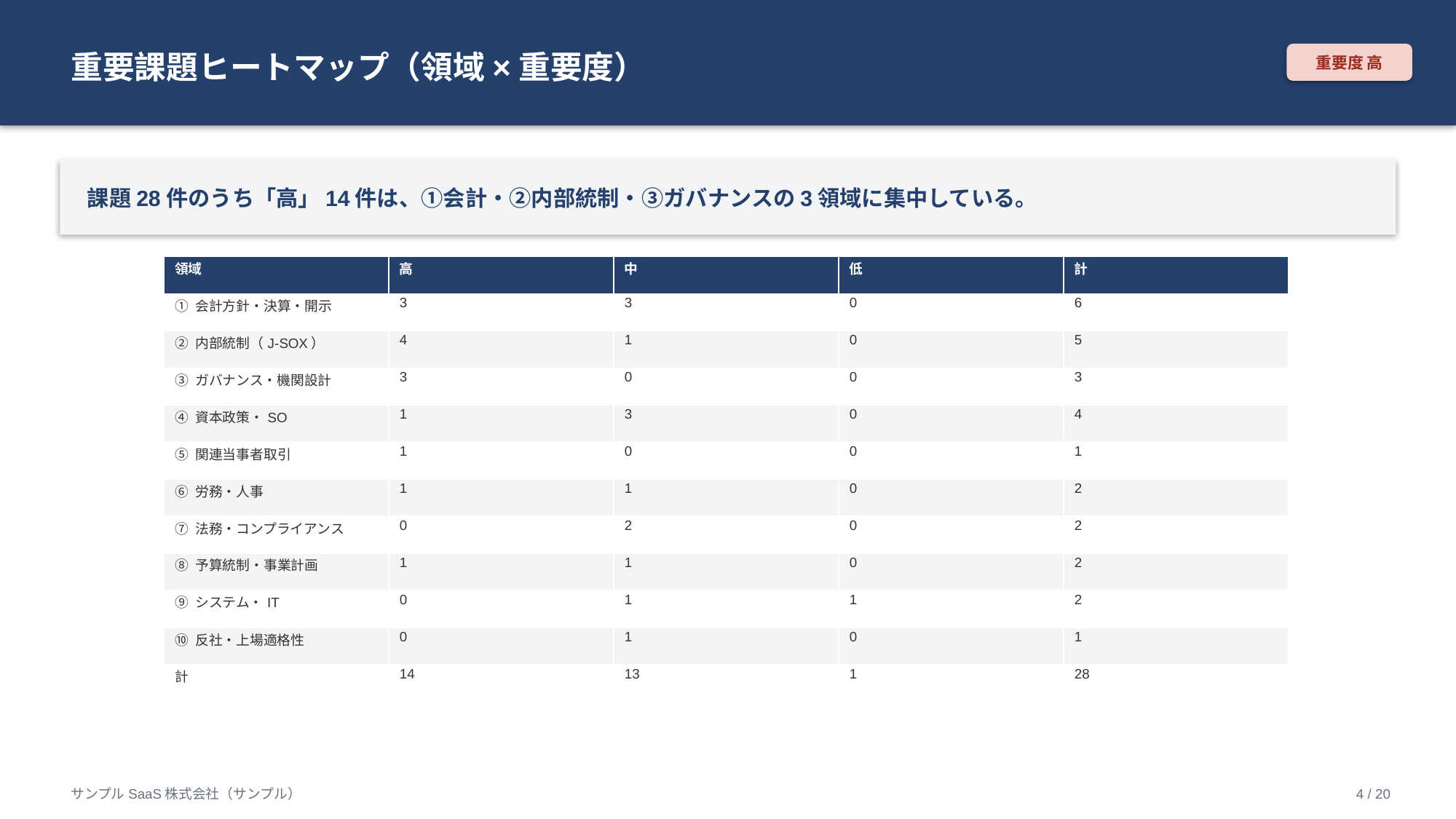

重要課題ヒートマップ（領域×重要度）
重要度 高

課題28件のうち「高」14件は、①会計・②内部統制・③ガバナンスの3領域に集中している。
| 領域 | 高 | 中 | 低 | 計 |
| --- | --- | --- | --- | --- |
| ① 会計方針・決算・開示 | 3 | 3 | 0 | 6 |
| ② 内部統制（J-SOX） | 4 | 1 | 0 | 5 |
| ③ ガバナンス・機関設計 | 3 | 0 | 0 | 3 |
| ④ 資本政策・SO | 1 | 3 | 0 | 4 |
| ⑤ 関連当事者取引 | 1 | 0 | 0 | 1 |
| ⑥ 労務・人事 | 1 | 1 | 0 | 2 |
| ⑦ 法務・コンプライアンス | 0 | 2 | 0 | 2 |
| ⑧ 予算統制・事業計画 | 1 | 1 | 0 | 2 |
| ⑨ システム・IT | 0 | 1 | 1 | 2 |
| ⑩ 反社・上場適格性 | 0 | 1 | 0 | 1 |
| 計 | 14 | 13 | 1 | 28 |
サンプルSaaS株式会社（サンプル）
4 / 20